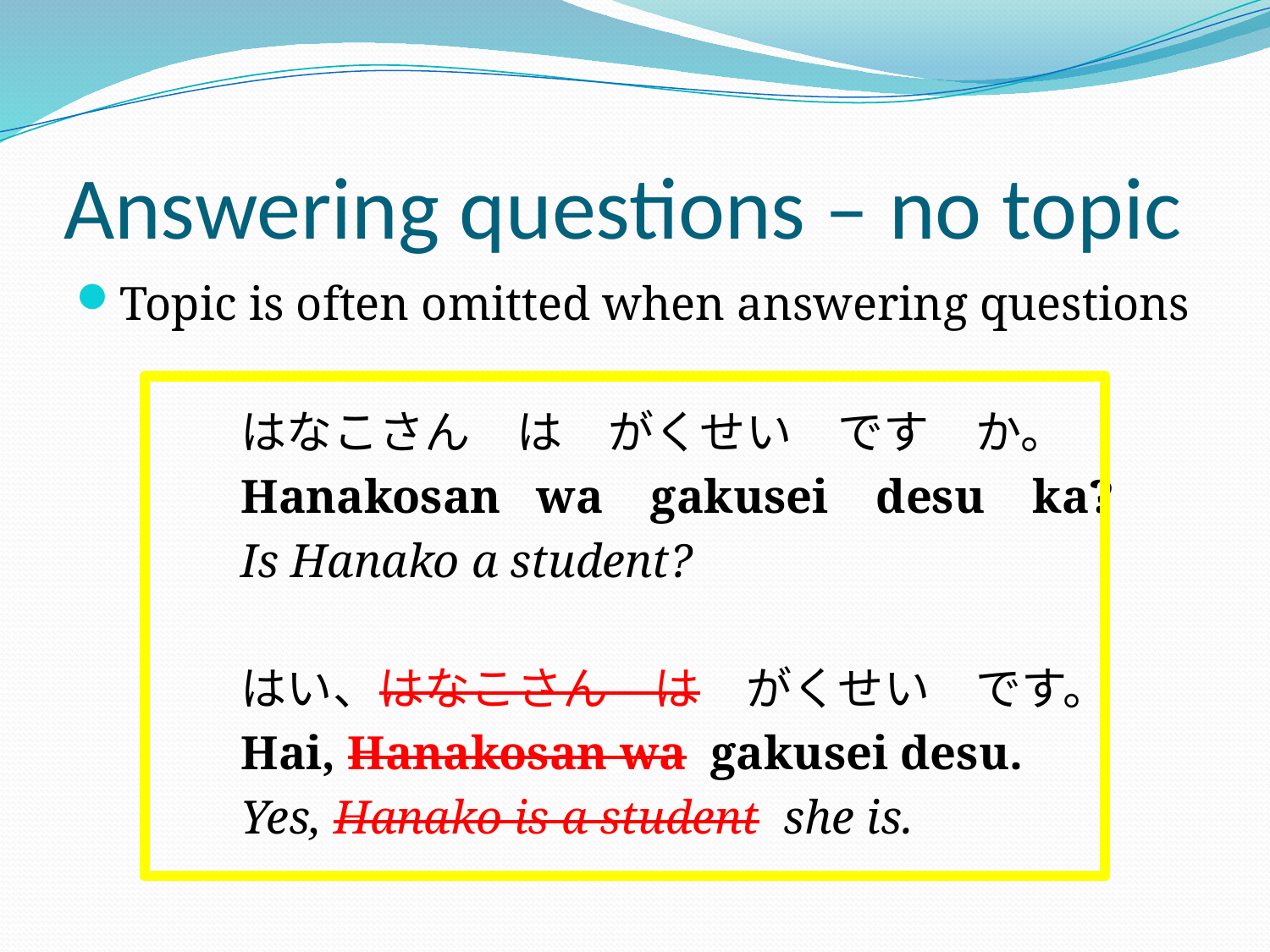

# Answering questions – no topic
Topic is often omitted when answering questions

		はなこさん　は　がくせい　です　か。
		Hanakosan   wa    gakusei    desu    ka?
		Is Hanako a student?

		はい、はなこさん　は　がくせい　です。
		Hai, Hanakosan wa  gakusei desu.
		Yes, Hanako is a student  she is.